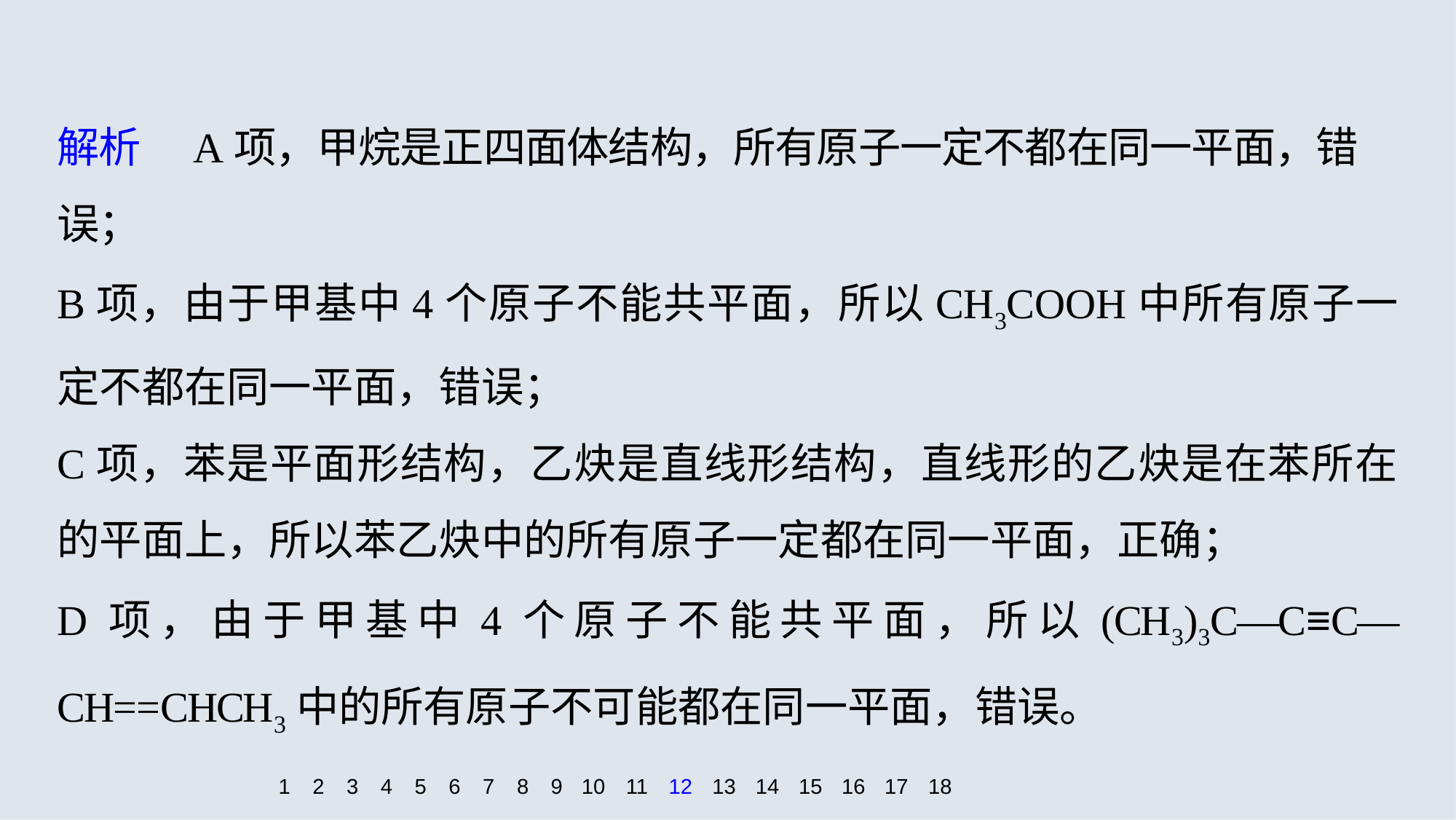

解析　A项，甲烷是正四面体结构，所有原子一定不都在同一平面，错误；
B项，由于甲基中4个原子不能共平面，所以CH3COOH中所有原子一定不都在同一平面，错误；
C项，苯是平面形结构，乙炔是直线形结构，直线形的乙炔是在苯所在的平面上，所以苯乙炔中的所有原子一定都在同一平面，正确；
D项，由于甲基中4个原子不能共平面，所以(CH3)3C—C≡C—CH==CHCH3中的所有原子不可能都在同一平面，错误。
1
2
3
4
5
6
7
8
9
10
11
12
13
14
15
16
17
18